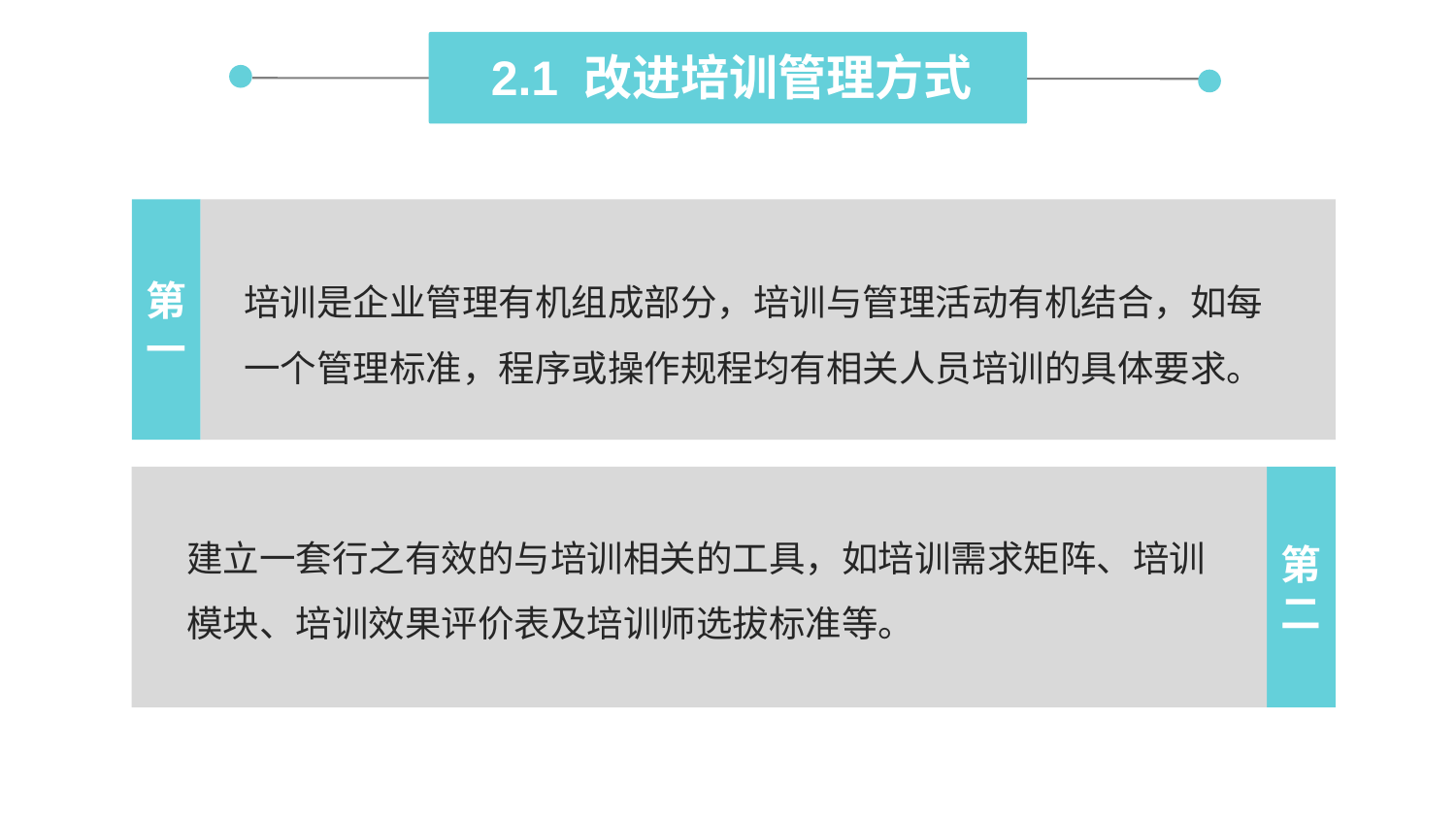

2.1 改进培训管理方式

培训是企业管理有机组成部分，培训与管理活动有机结合，如每一个管理标准，程序或操作规程均有相关人员培训的具体要求。
第一

建立一套行之有效的与培训相关的工具，如培训需求矩阵、培训模块、培训效果评价表及培训师选拔标准等。
第二